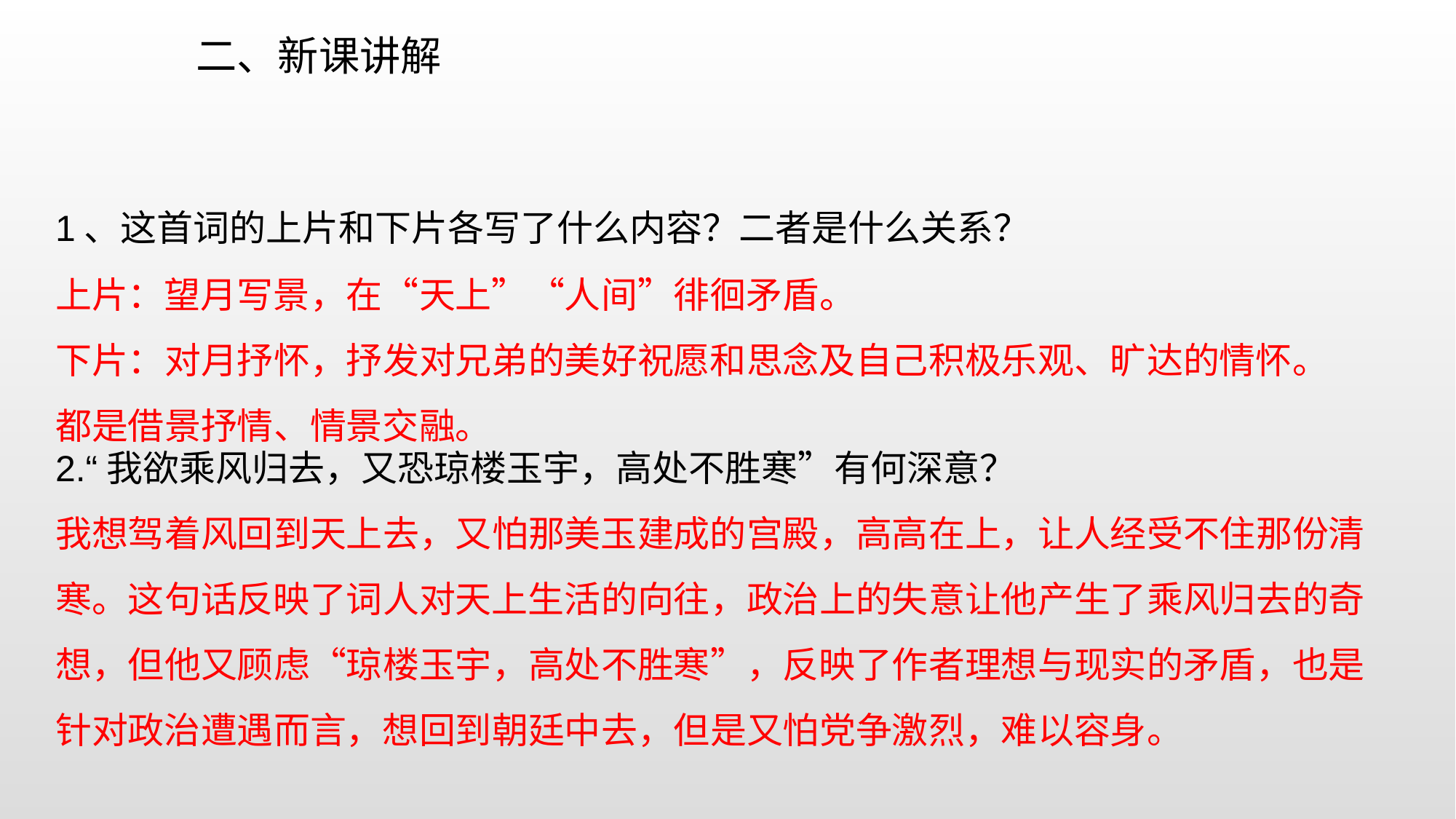

二、新课讲解
1、这首词的上片和下片各写了什么内容？二者是什么关系？

2.“我欲乘风归去，又恐琼楼玉宇，高处不胜寒”有何深意？
我想驾着风回到天上去，又怕那美玉建成的宫殿，高高在上，让人经受不住那份清寒。这句话反映了词人对天上生活的向往，政治上的失意让他产生了乘风归去的奇想，但他又顾虑“琼楼玉宇，高处不胜寒”，反映了作者理想与现实的矛盾，也是针对政治遭遇而言，想回到朝廷中去，但是又怕党争激烈，难以容身。

上片：望月写景，在“天上”“人间”徘徊矛盾。
下片：对月抒怀，抒发对兄弟的美好祝愿和思念及自己积极乐观、旷达的情怀。
都是借景抒情、情景交融。